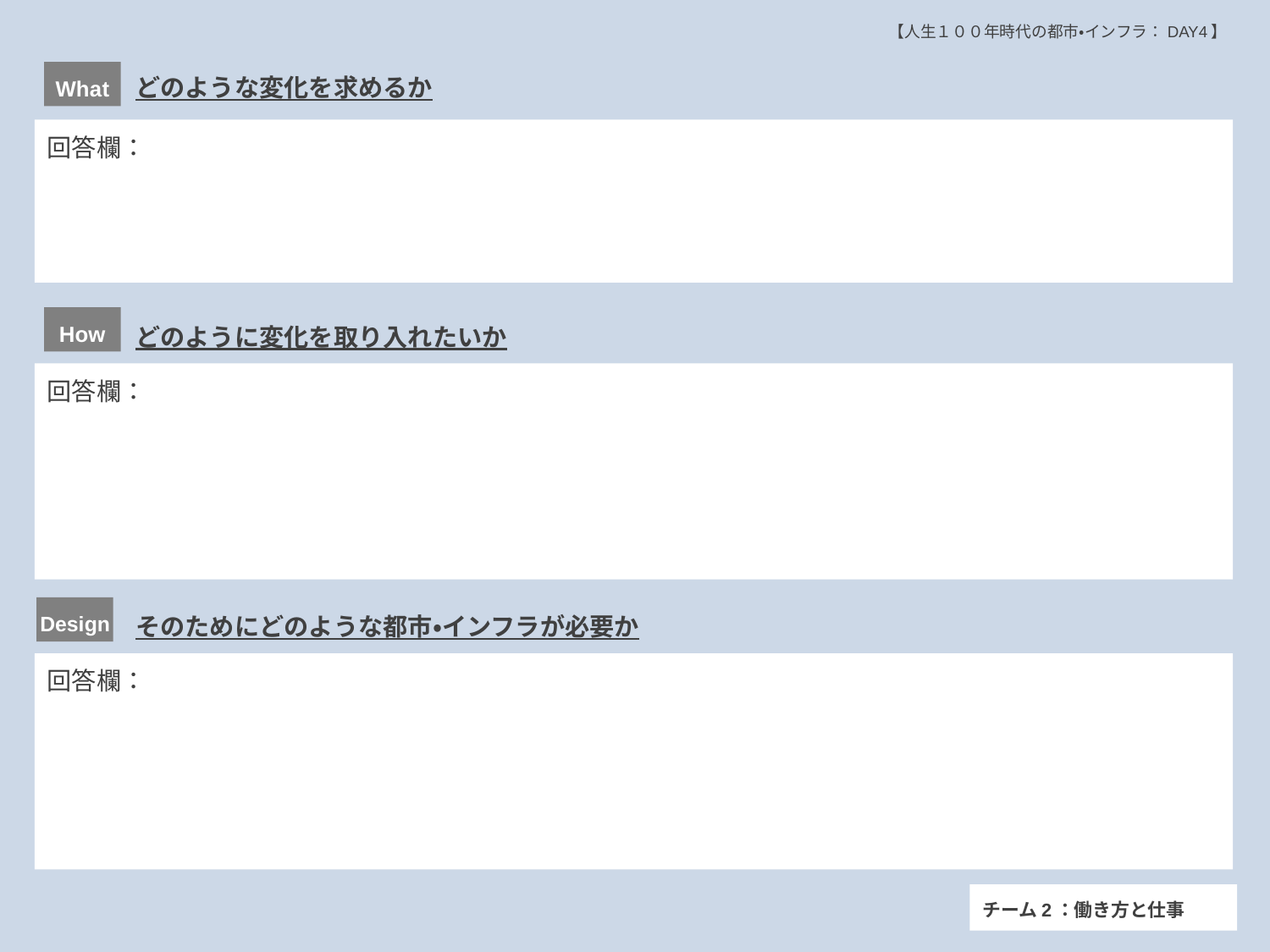

【人生１００年時代の都市・インフラ：DAY4】
どのような変化を求めるか

What
回答欄：

How
どのように変化を取り入れたいか
回答欄：

Design
そのためにどのような都市・インフラが必要か
回答欄：
チーム2：働き方と仕事